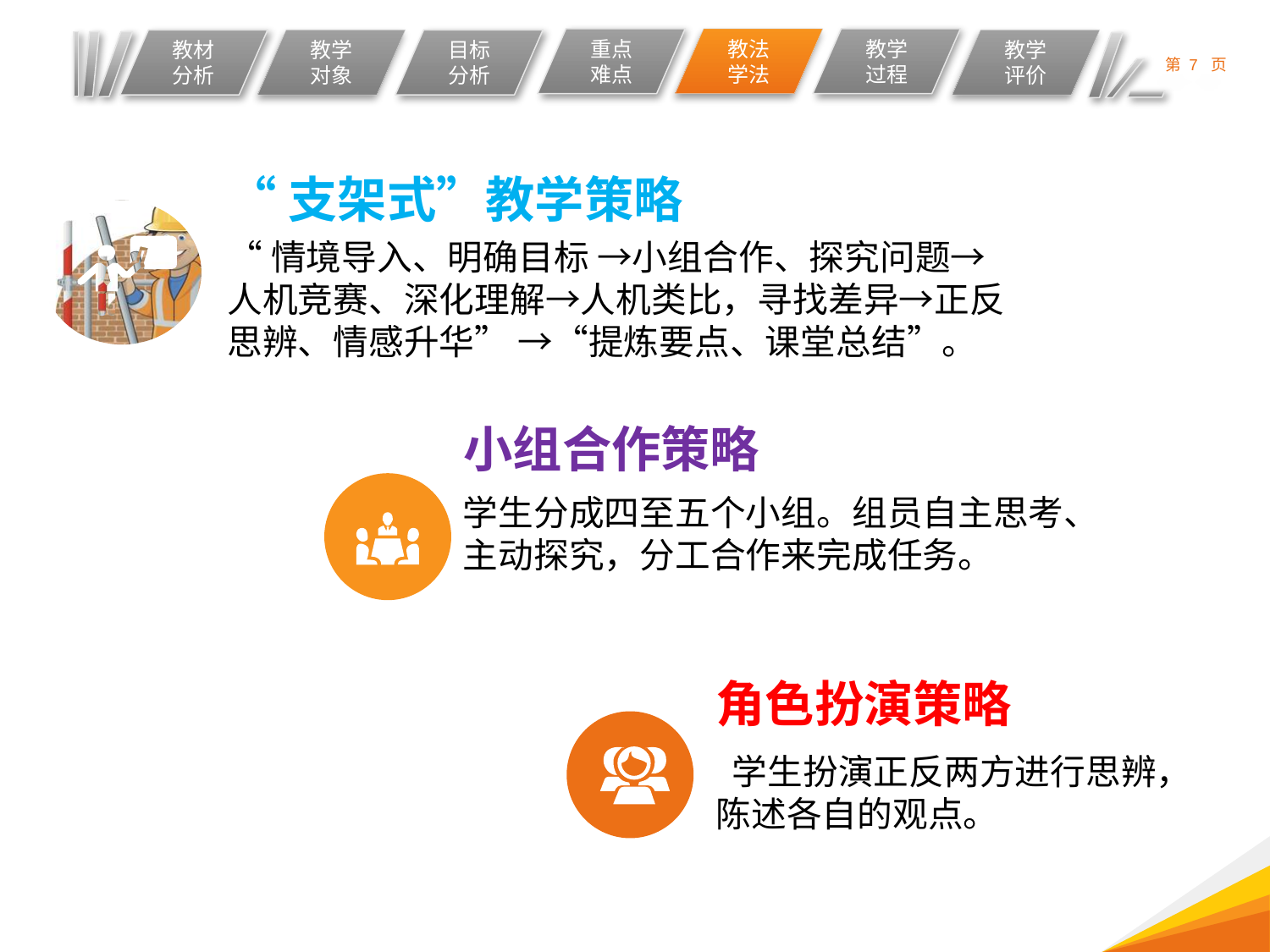

“支架式”教学策略
“情境导入、明确目标 →小组合作、探究问题→人机竞赛、深化理解→人机类比，寻找差异→正反思辨、情感升华” →“提炼要点、课堂总结”。

小组合作策略
学生分成四至五个小组。组员自主思考、主动探究，分工合作来完成任务。

角色扮演策略
 学生扮演正反两方进行思辨，陈述各自的观点。